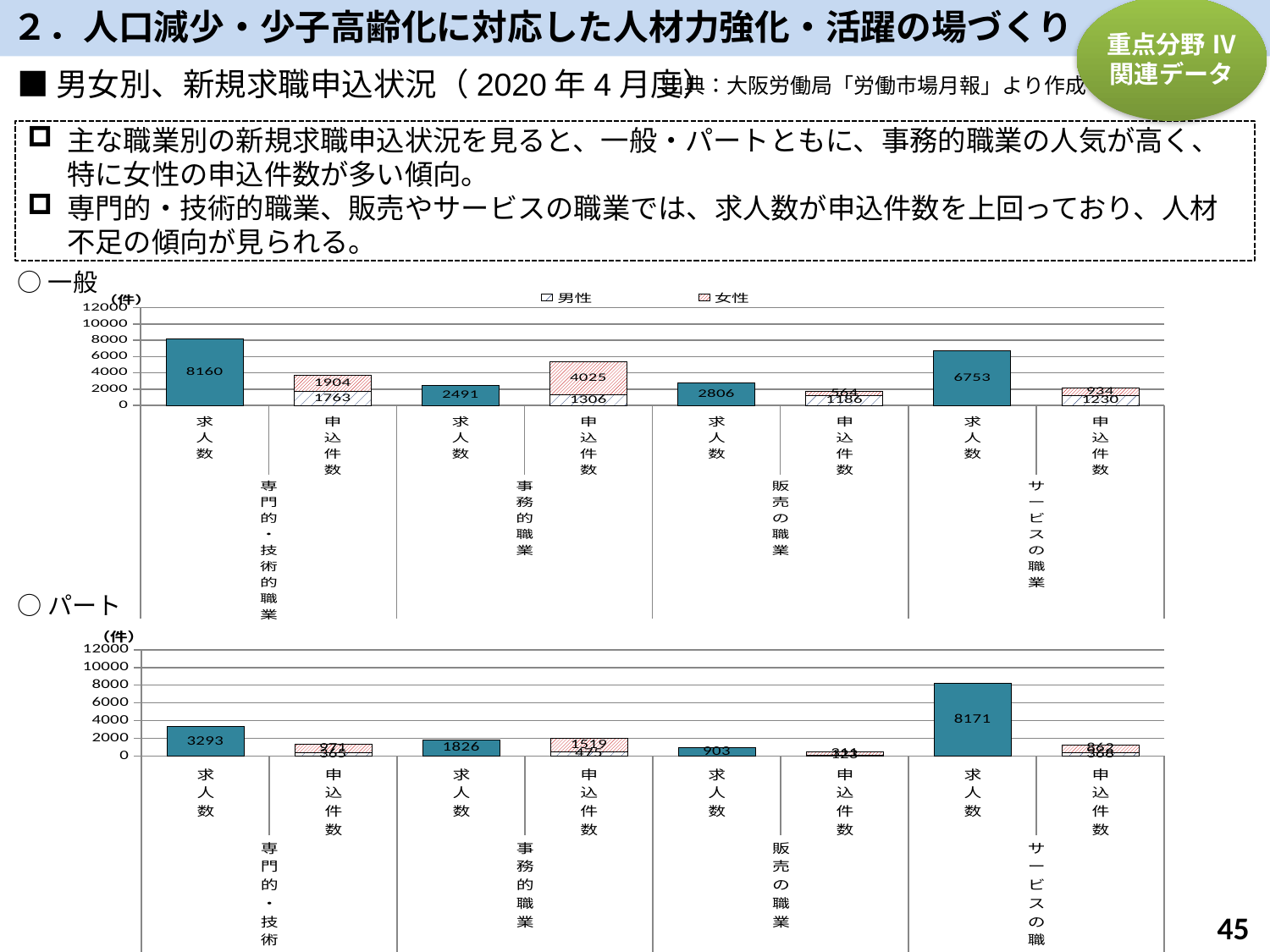

２．人口減少・少子高齢化に対応した人材力強化・活躍の場づくり
重点分野 Ⅳ
関連データ
■男女別、新規求職申込状況（2020年4月度）
出典：大阪労働局「労働市場月報」より作成
主な職業別の新規求職申込状況を見ると、一般・パートともに、事務的職業の人気が高く、特に女性の申込件数が多い傾向。
専門的・技術的職業、販売やサービスの職業では、求人数が申込件数を上回っており、人材不足の傾向が見られる。
○一般

### Chart

| Category | 全体 | 男性 | 女性 |
|---|---|---|---|
| 求人数 | 8160.0 | None | None |
| 申込件数 | 0.0 | 1763.0 | 1904.0 |
| 求人数 | 2491.0 | None | None |
| 申込件数 | 0.0 | 1306.0 | 4025.0 |
| 求人数 | 2806.0 | None | None |
| 申込件数 | 0.0 | 1186.0 | 564.0 |
| 求人数 | 6753.0 | None | None |
| 申込件数 | 0.0 | 1230.0 | 934.0 |
○パート

### Chart

| Category | 全体 | 男性 | 女性 |
|---|---|---|---|
| 求人数 | 3293.0 | None | None |
| 申込件数 | 0.0 | 365.0 | 971.0 |
| 求人数 | 1826.0 | None | None |
| 申込件数 | 0.0 | 475.0 | 1519.0 |
| 求人数 | 903.0 | None | None |
| 申込件数 | 0.0 | 123.0 | 311.0 |
| 求人数 | 8171.0 | None | None |
| 申込件数 | 0.0 | 368.0 | 862.0 |
45